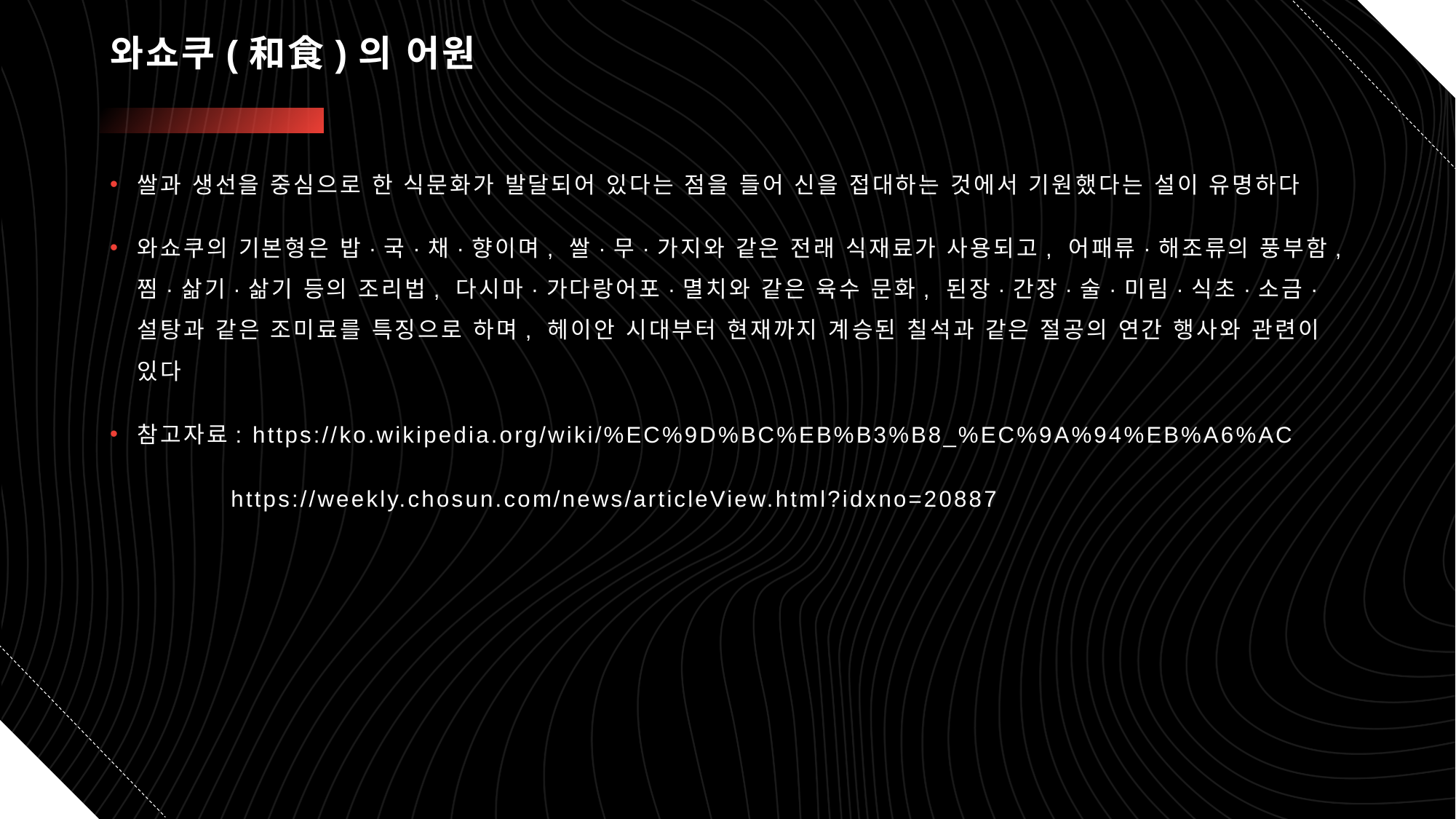

# 와쇼쿠(和食)의 어원
쌀과 생선을 중심으로 한 식문화가 발달되어 있다는 점을 들어 신을 접대하는 것에서 기원했다는 설이 유명하다
와쇼쿠의 기본형은 밥·국·채·향이며, 쌀·무·가지와 같은 전래 식재료가 사용되고, 어패류·해조류의 풍부함, 찜·삶기·삶기 등의 조리법, 다시마·가다랑어포·멸치와 같은 육수 문화, 된장·간장·술·미림·식초·소금·설탕과 같은 조미료를 특징으로 하며, 헤이안 시대부터 현재까지 계승된 칠석과 같은 절공의 연간 행사와 관련이 있다
참고자료: https://ko.wikipedia.org/wiki/%EC%9D%BC%EB%B3%B8_%EC%9A%94%EB%A6%AC
              https://weekly.chosun.com/news/articleView.html?idxno=20887